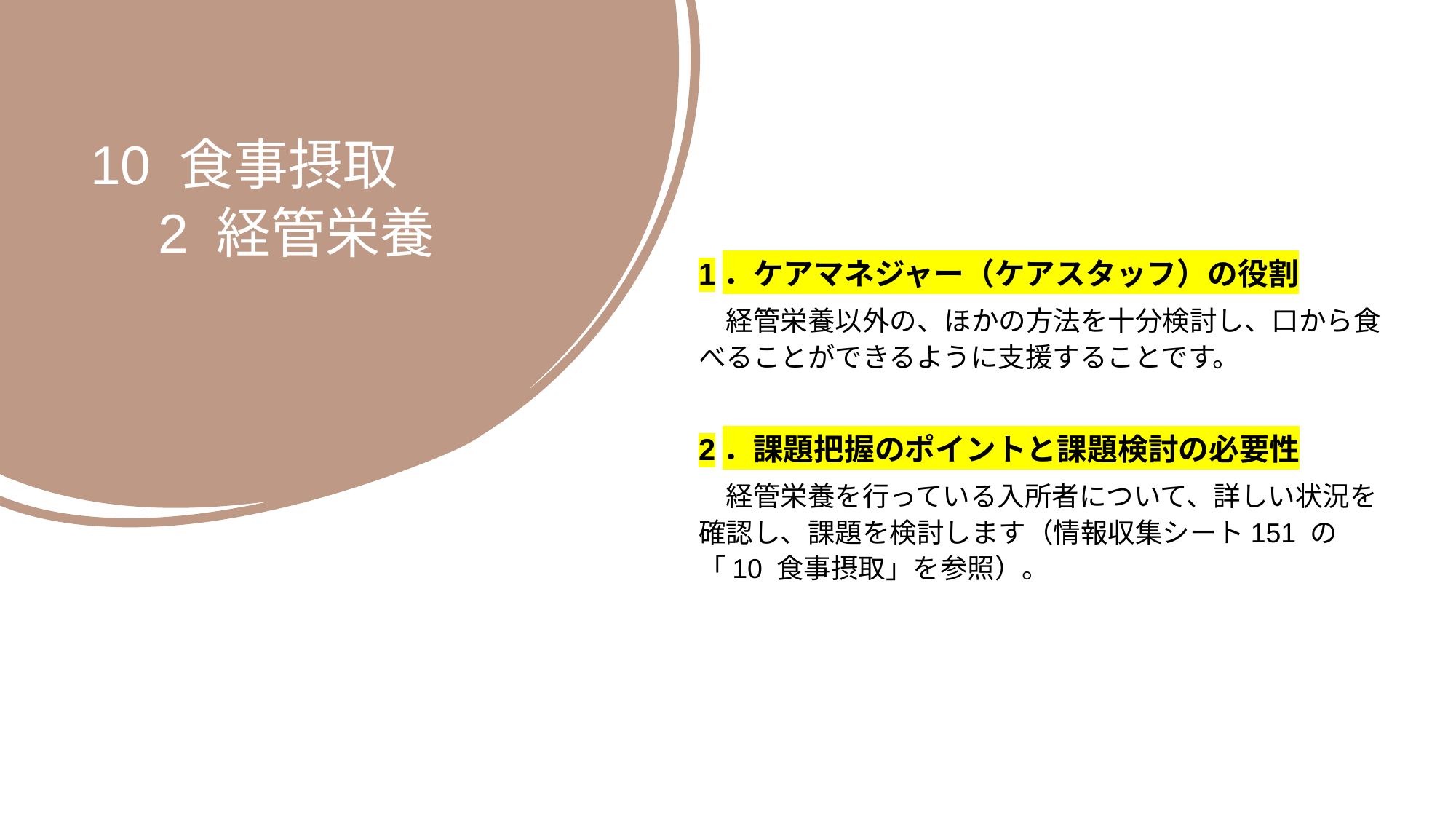

10 食事摂取
　2 経管栄養

1．ケアマネジャー（ケアスタッフ）の役割
　経管栄養以外の、ほかの方法を十分検討し、口から食べることができるように支援することです。

2．課題把握のポイントと課題検討の必要性
　経管栄養を行っている入所者について、詳しい状況を確認し、課題を検討します（情報収集シート151 の「10 食事摂取」を参照）。